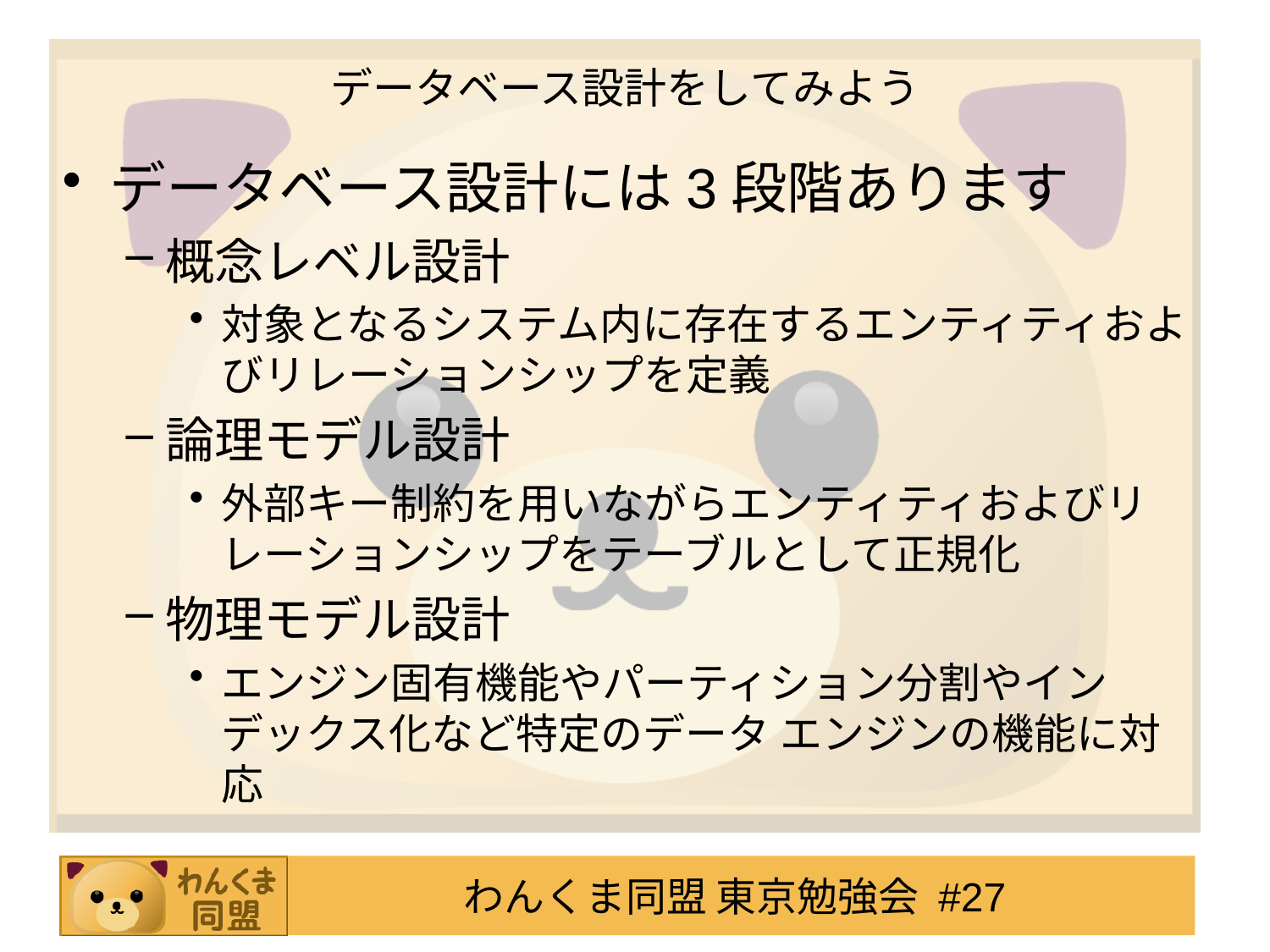

# データベース設計をしてみよう
データベース設計には3段階あります
概念レベル設計
対象となるシステム内に存在するエンティティおよびリレーションシップを定義
論理モデル設計
外部キー制約を用いながらエンティティおよびリレーションシップをテーブルとして正規化
物理モデル設計
エンジン固有機能やパーティション分割やインデックス化など特定のデータ エンジンの機能に対応